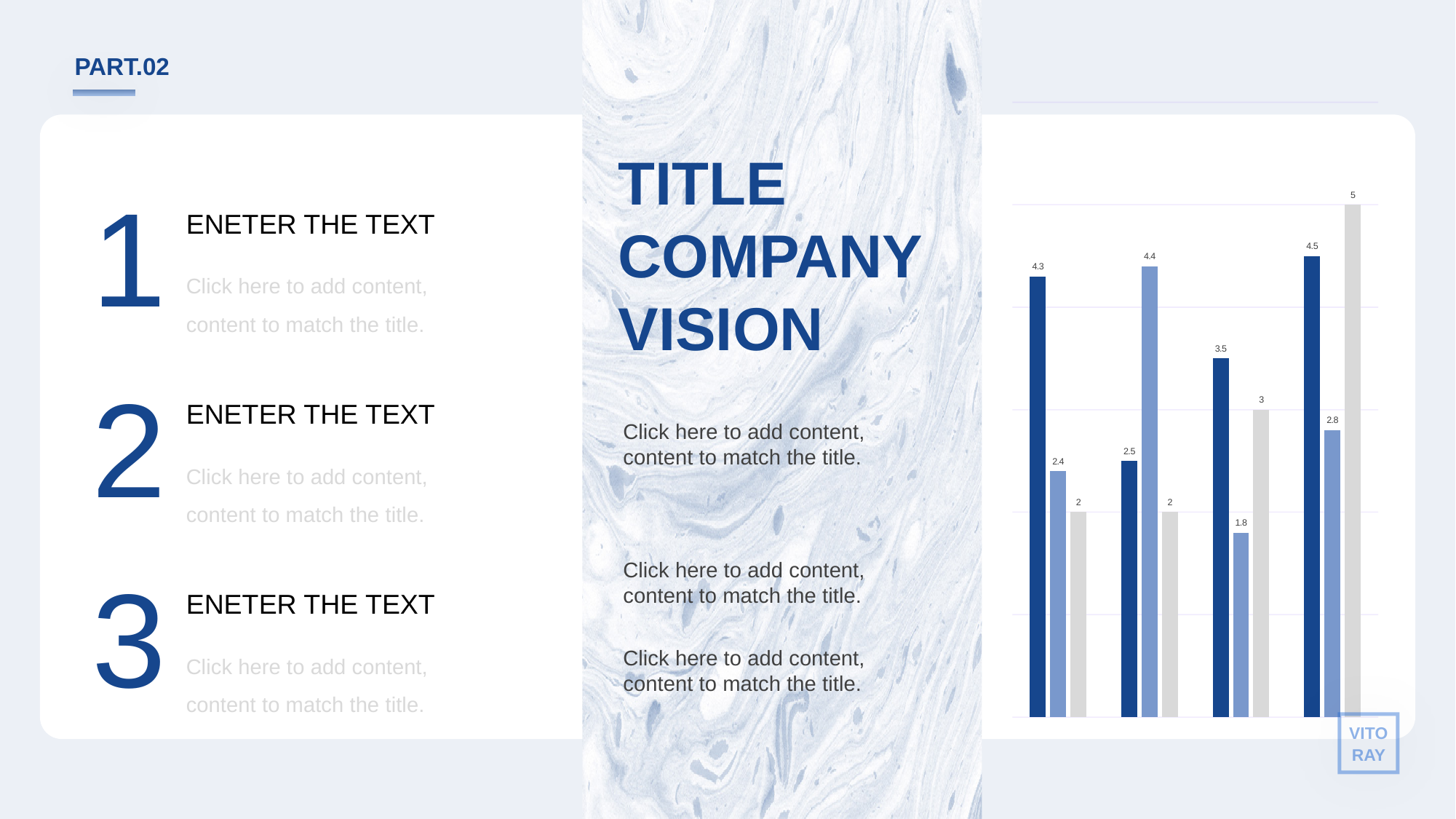

PART.02

### Chart

| Category | 系列 1 | 系列 2 | 系列 3 |
|---|---|---|---|
| 类别 1 | 4.3 | 2.4 | 2.0 |
| 类别 2 | 2.5 | 4.4 | 2.0 |
| 类别 3 | 3.5 | 1.8 | 3.0 |
| 类别 4 | 4.5 | 2.8 | 5.0 |

TITLE COMPANY
VISION
1
ENETER THE TEXT
Click here to add content, content to match the title.
2
ENETER THE TEXT
Click here to add content, content to match the title.
Click here to add content, content to match the title.
Click here to add content, content to match the title.
Click here to add content, content to match the title.
3
ENETER THE TEXT
Click here to add content, content to match the title.

VITO
RAY